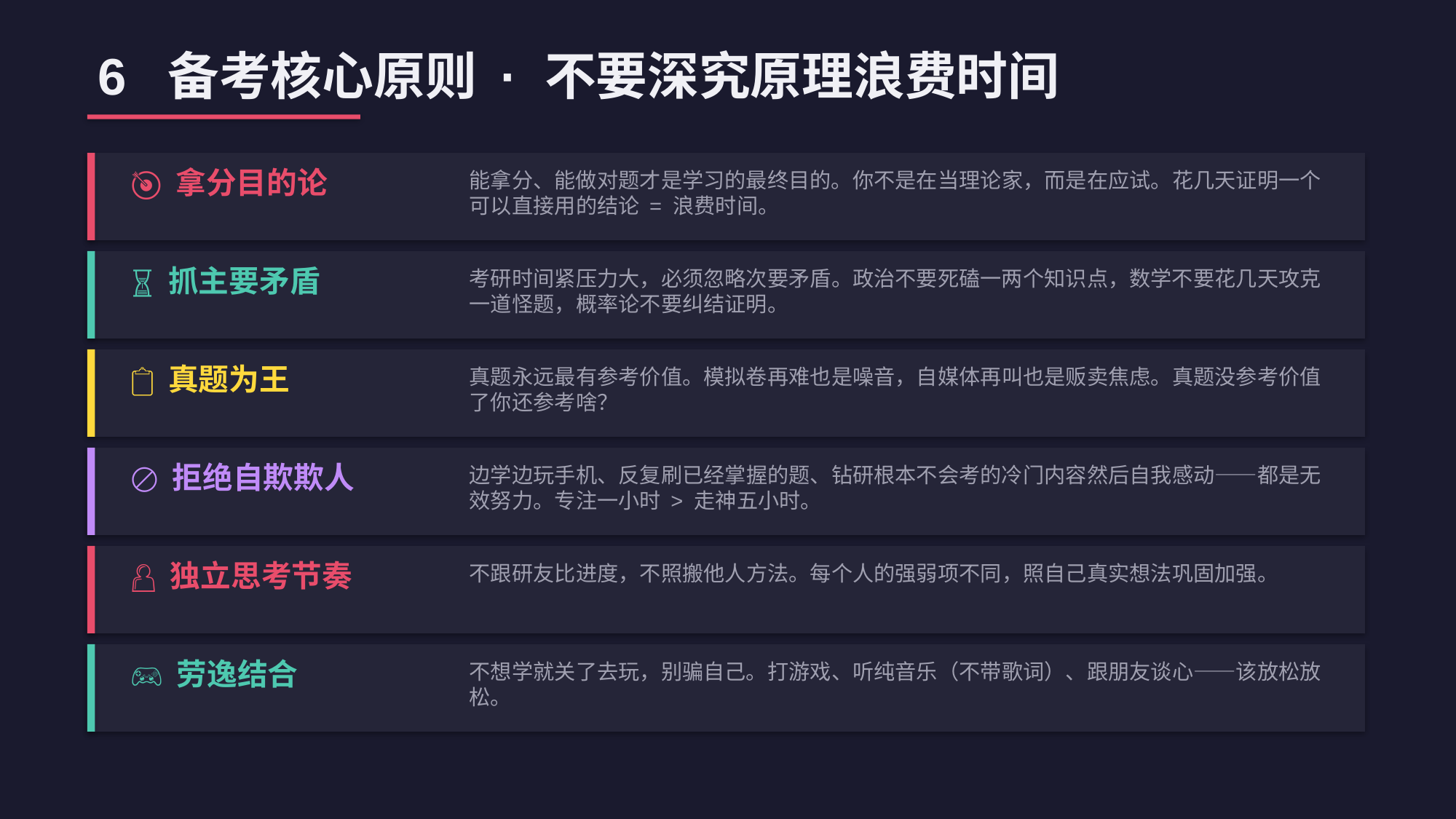

6  备考核心原则 · 不要深究原理浪费时间

🎯 拿分目的论
能拿分、能做对题才是学习的最终目的。你不是在当理论家，而是在应试。花几天证明一个可以直接用的结论 = 浪费时间。

⏳ 抓主要矛盾
考研时间紧压力大，必须忽略次要矛盾。政治不要死磕一两个知识点，数学不要花几天攻克一道怪题，概率论不要纠结证明。

📋 真题为王
真题永远最有参考价值。模拟卷再难也是噪音，自媒体再叫也是贩卖焦虑。真题没参考价值了你还参考啥？

🚫 拒绝自欺欺人
边学边玩手机、反复刷已经掌握的题、钻研根本不会考的冷门内容然后自我感动——都是无效努力。专注一小时 > 走神五小时。

👤 独立思考节奏
不跟研友比进度，不照搬他人方法。每个人的强弱项不同，照自己真实想法巩固加强。

🎮 劳逸结合
不想学就关了去玩，别骗自己。打游戏、听纯音乐（不带歌词）、跟朋友谈心——该放松放松。